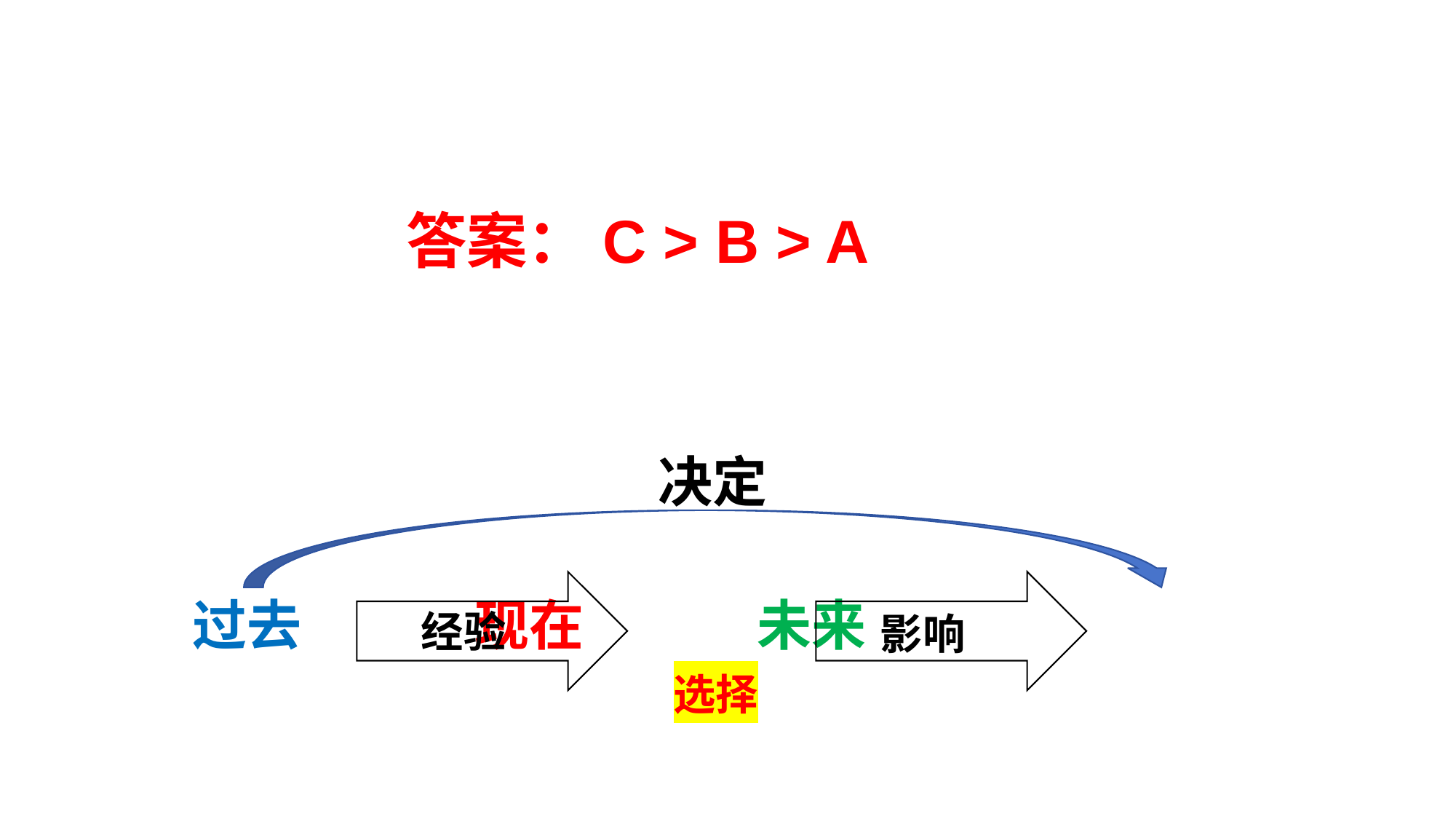

答案：C > B > A
决定

过去              现在              未来
经验
影响
选择